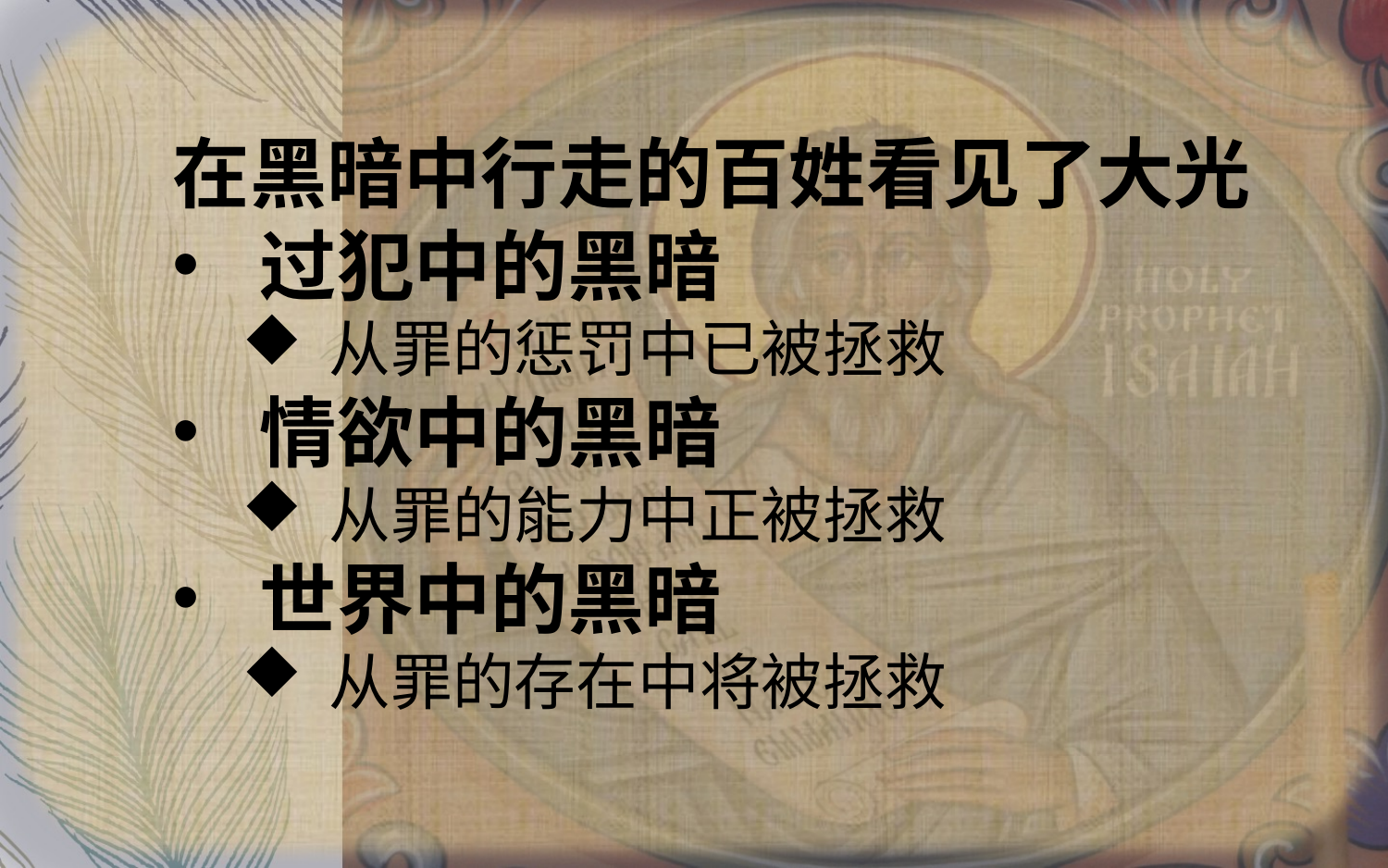

在黑暗中行走的百姓看见了大光
过犯中的黑暗
从罪的惩罚中已被拯救
情欲中的黑暗
从罪的能力中正被拯救
世界中的黑暗
从罪的存在中将被拯救